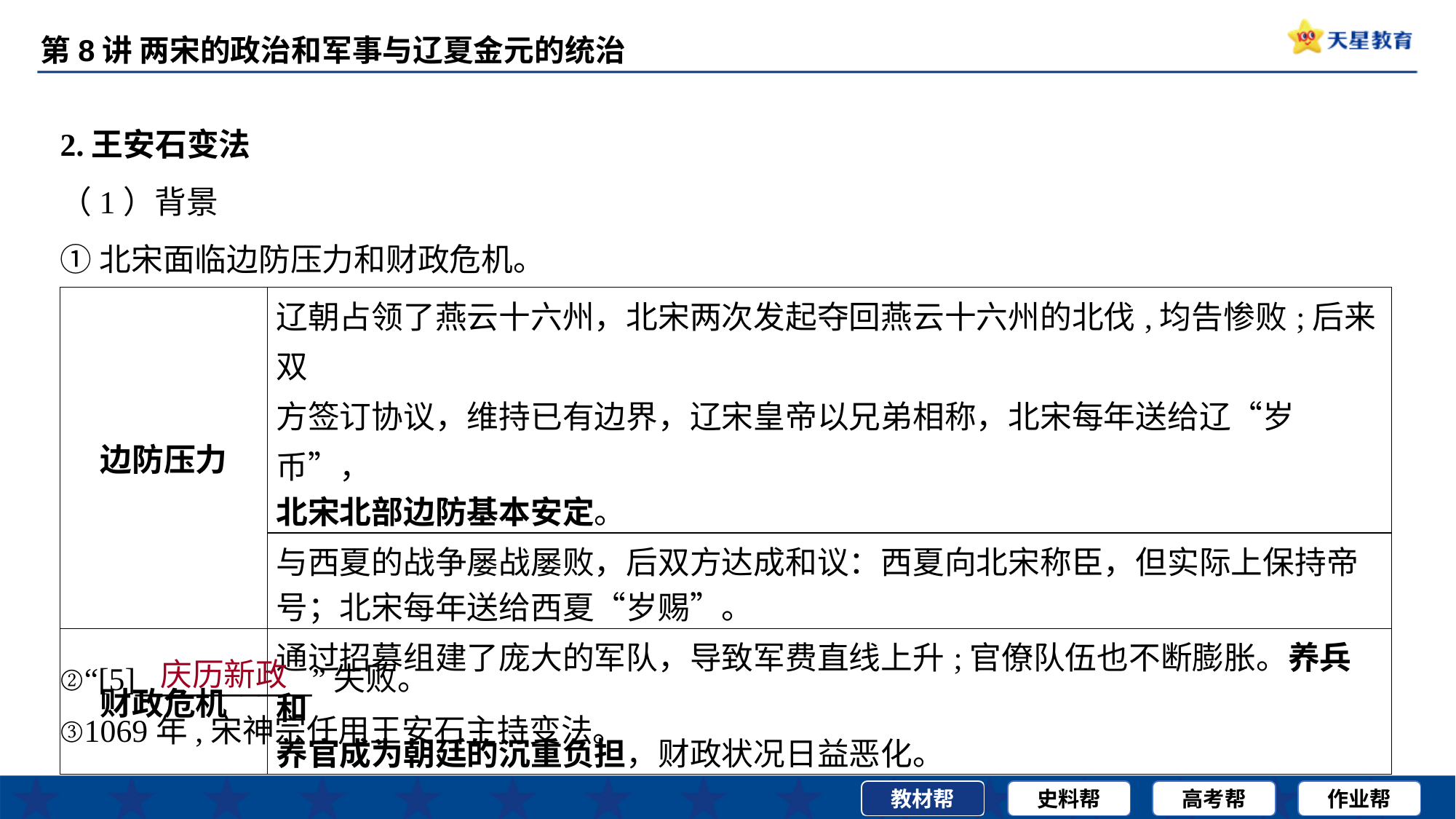

2.王安石变法
（1）背景
①北宋面临边防压力和财政危机。
| 边防压力 | 辽朝占领了燕云十六州，北宋两次发起夺回燕云十六州的北伐,均告惨败;后来双 方签订协议，维持已有边界，辽宋皇帝以兄弟相称，北宋每年送给辽“岁币”， 北宋北部边防基本安定。 |
| --- | --- |
|  | 与西夏的战争屡战屡败，后双方达成和议：西夏向北宋称臣，但实际上保持帝 号；北宋每年送给西夏“岁赐”。 |
| 财政危机 | 通过招募组建了庞大的军队，导致军费直线上升;官僚队伍也不断膨胀。养兵和 养官成为朝廷的沉重负担，财政状况日益恶化。 |
庆历新政
②“[5]__________”失败。
③1069年,宋神宗任用王安石主持变法。